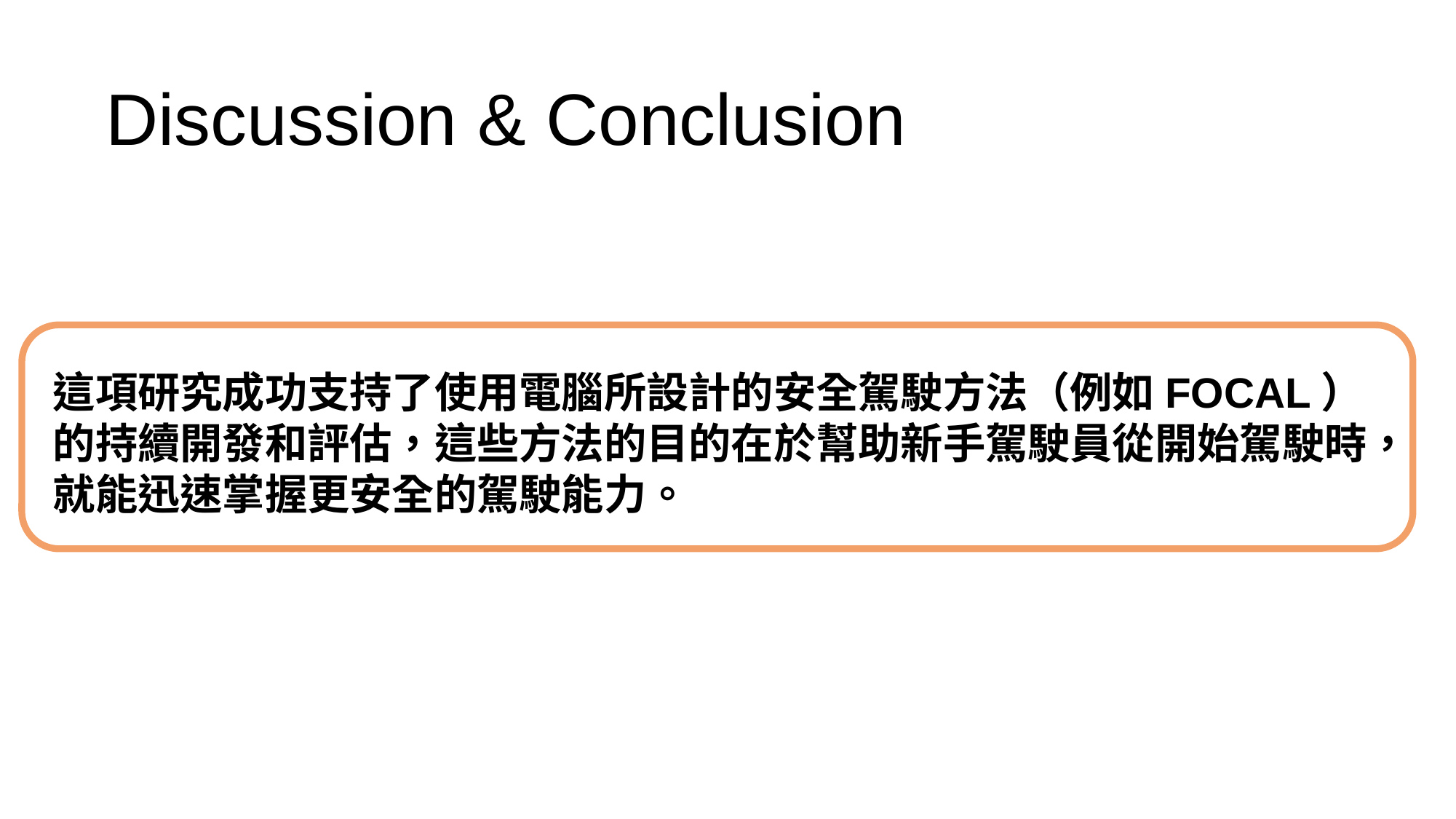

Discussion & Conclusion

這項研究成功支持了使用電腦所設計的安全駕駛方法（例如FOCAL）的持續開發和評估，這些方法的目的在於幫助新手駕駛員從開始駕駛時，就能迅速掌握更安全的駕駛能力。